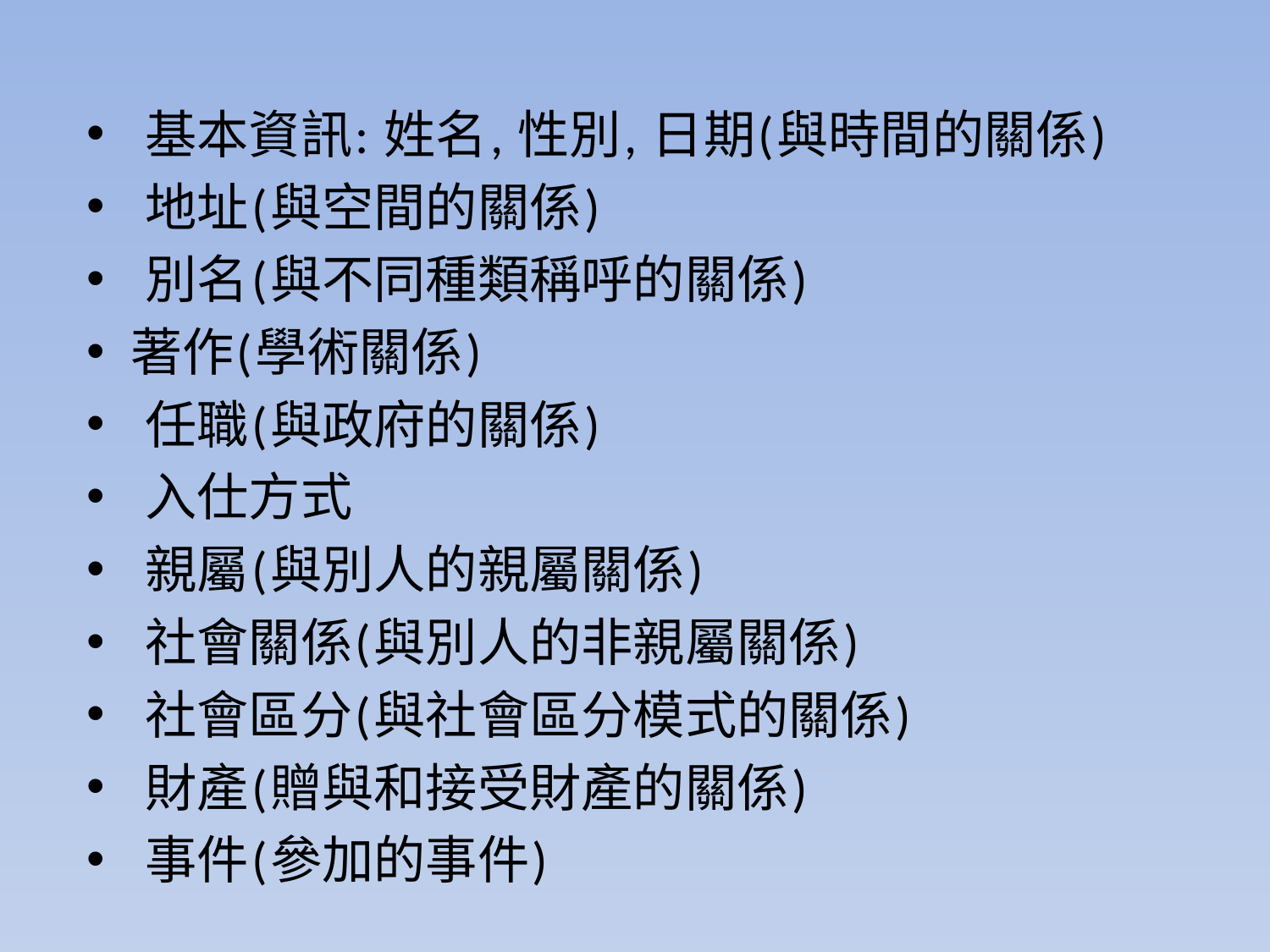

# 基本資訊: 姓名, 性別, 日期(與時間的關係)
 地址(與空間的關係)
 別名(與不同種類稱呼的關係)
著作(學術關係)
 任職(與政府的關係)
 入仕方式
 親屬(與別人的親屬關係)
 社會關係(與別人的非親屬關係)
 社會區分(與社會區分模式的關係)
 財產(贈與和接受財產的關係)
 事件(參加的事件)